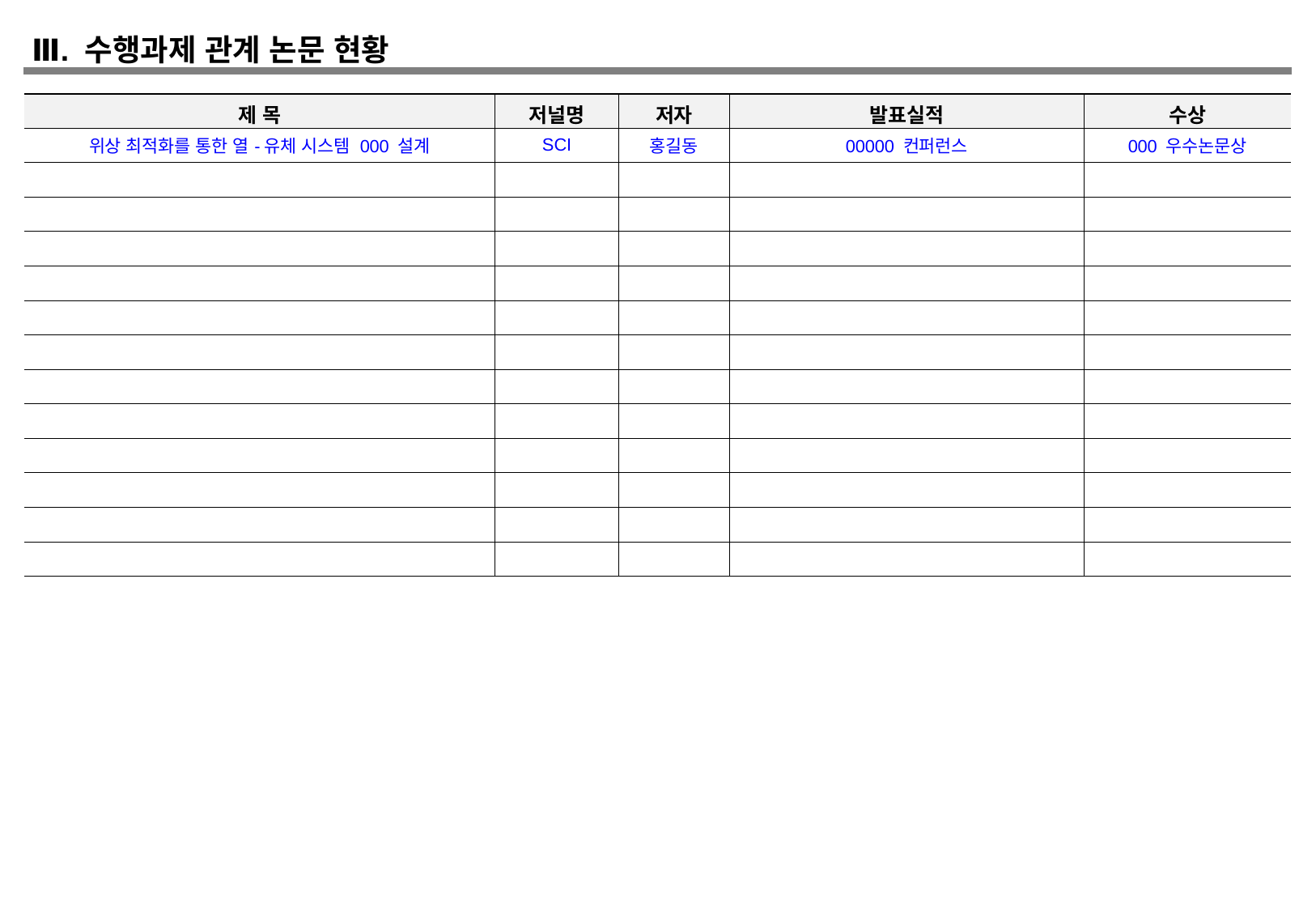

Ⅲ. 수행과제 관계 논문 현황

| 제 목 | 저널명 | 저자 | 발표실적 | 수상 |
| --- | --- | --- | --- | --- |
| 위상 최적화를 통한 열-유체 시스템 000 설계 | SCI | 홍길동 | 00000 컨퍼런스 | 000 우수논문상 |
|  |  |  |  |  |
|  |  |  |  |  |
|  |  |  |  |  |
|  |  |  |  |  |
|  |  |  |  |  |
|  |  |  |  |  |
|  |  |  |  |  |
|  |  |  |  |  |
|  |  |  |  |  |
|  |  |  |  |  |
|  |  |  |  |  |
|  |  |  |  |  |